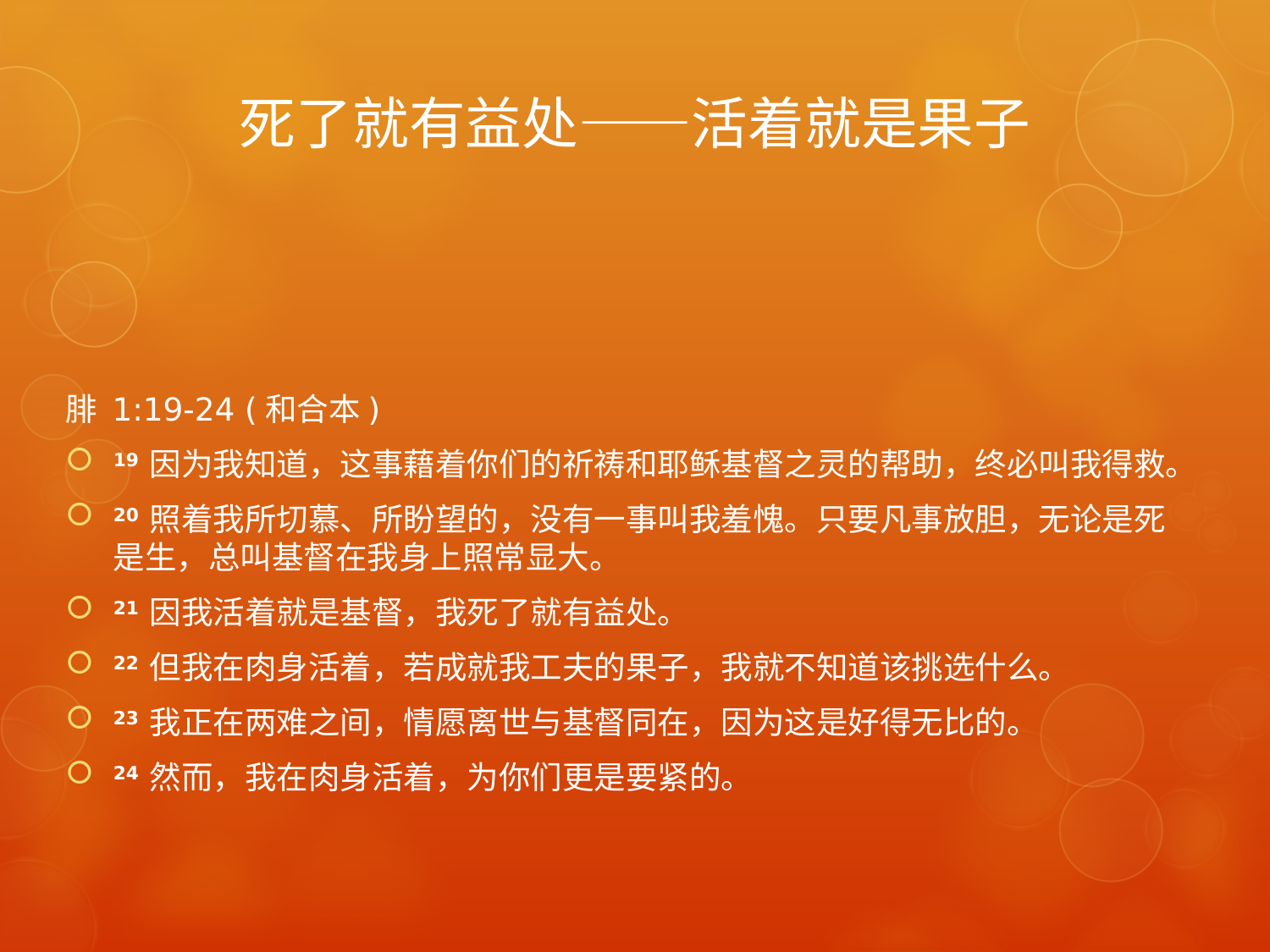

# 死了就有益处——活着就是果子
腓 1:19-24 (和合本)
19 因为我知道，这事藉着你们的祈祷和耶稣基督之灵的帮助，终必叫我得救。
20 照着我所切慕、所盼望的，没有一事叫我羞愧。只要凡事放胆，无论是死是生，总叫基督在我身上照常显大。
21 因我活着就是基督，我死了就有益处。
22 但我在肉身活着，若成就我工夫的果子，我就不知道该挑选什么。
23 我正在两难之间，情愿离世与基督同在，因为这是好得无比的。
24 然而，我在肉身活着，为你们更是要紧的。